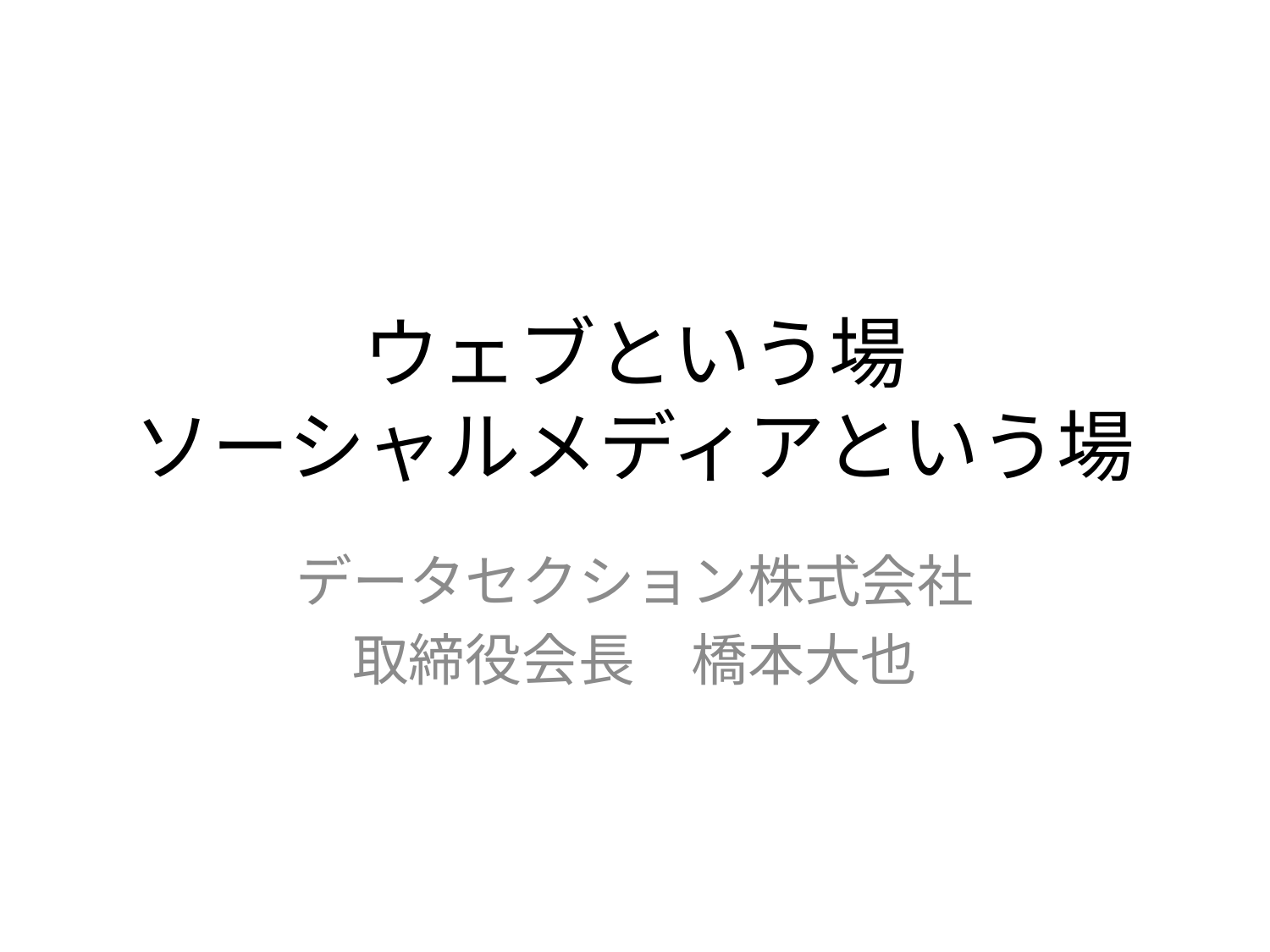

# ウェブという場 ソーシャルメディアという場
データセクション株式会社
取締役会長　橋本大也